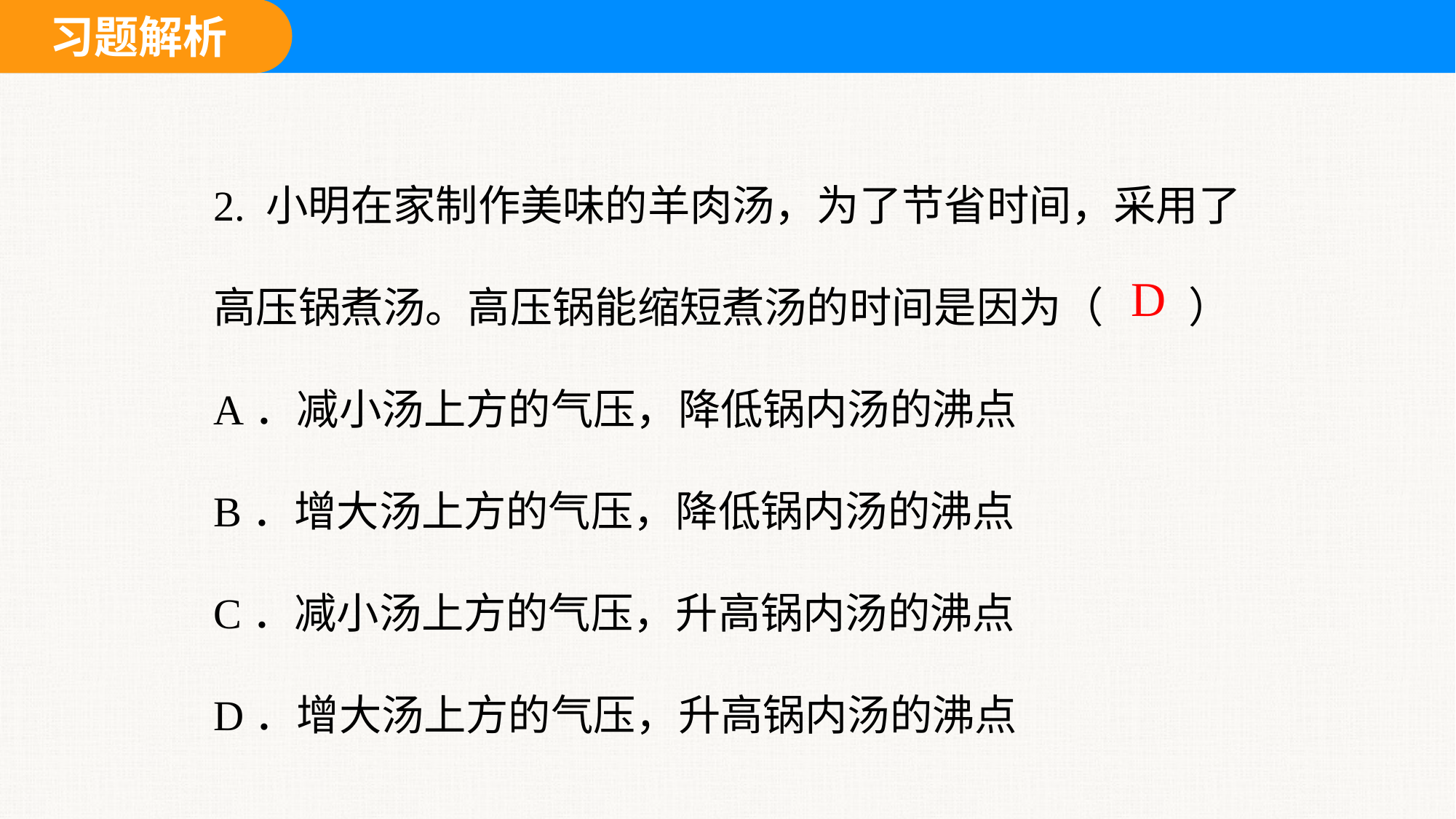

2. 小明在家制作美味的羊肉汤，为了节省时间，采用了高压锅煮汤。高压锅能缩短煮汤的时间是因为（　　）
A．减小汤上方的气压，降低锅内汤的沸点
B．增大汤上方的气压，降低锅内汤的沸点
C．减小汤上方的气压，升高锅内汤的沸点
D．增大汤上方的气压，升高锅内汤的沸点
D